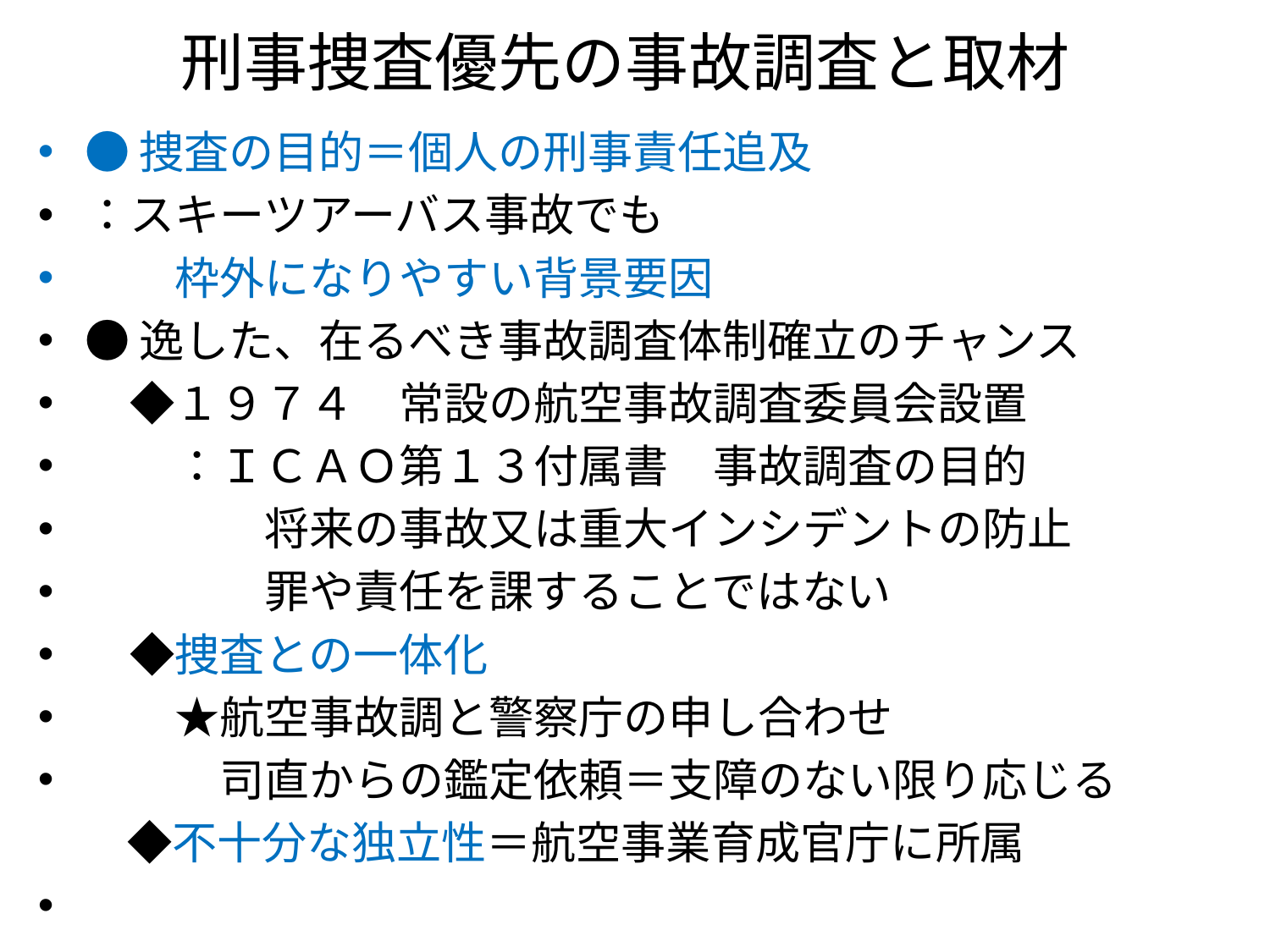

# 刑事捜査優先の事故調査と取材
●捜査の目的＝個人の刑事責任追及
：スキーツアーバス事故でも
　　枠外になりやすい背景要因
●逸した、在るべき事故調査体制確立のチャンス
　◆１９７４　常設の航空事故調査委員会設置
　　：ＩＣＡＯ第１３付属書　事故調査の目的
　　　　将来の事故又は重大インシデントの防止
　　　　罪や責任を課することではない
　◆捜査との一体化
　　★航空事故調と警察庁の申し合わせ
　　　司直からの鑑定依頼＝支障のない限り応じる
　　◆不十分な独立性＝航空事業育成官庁に所属